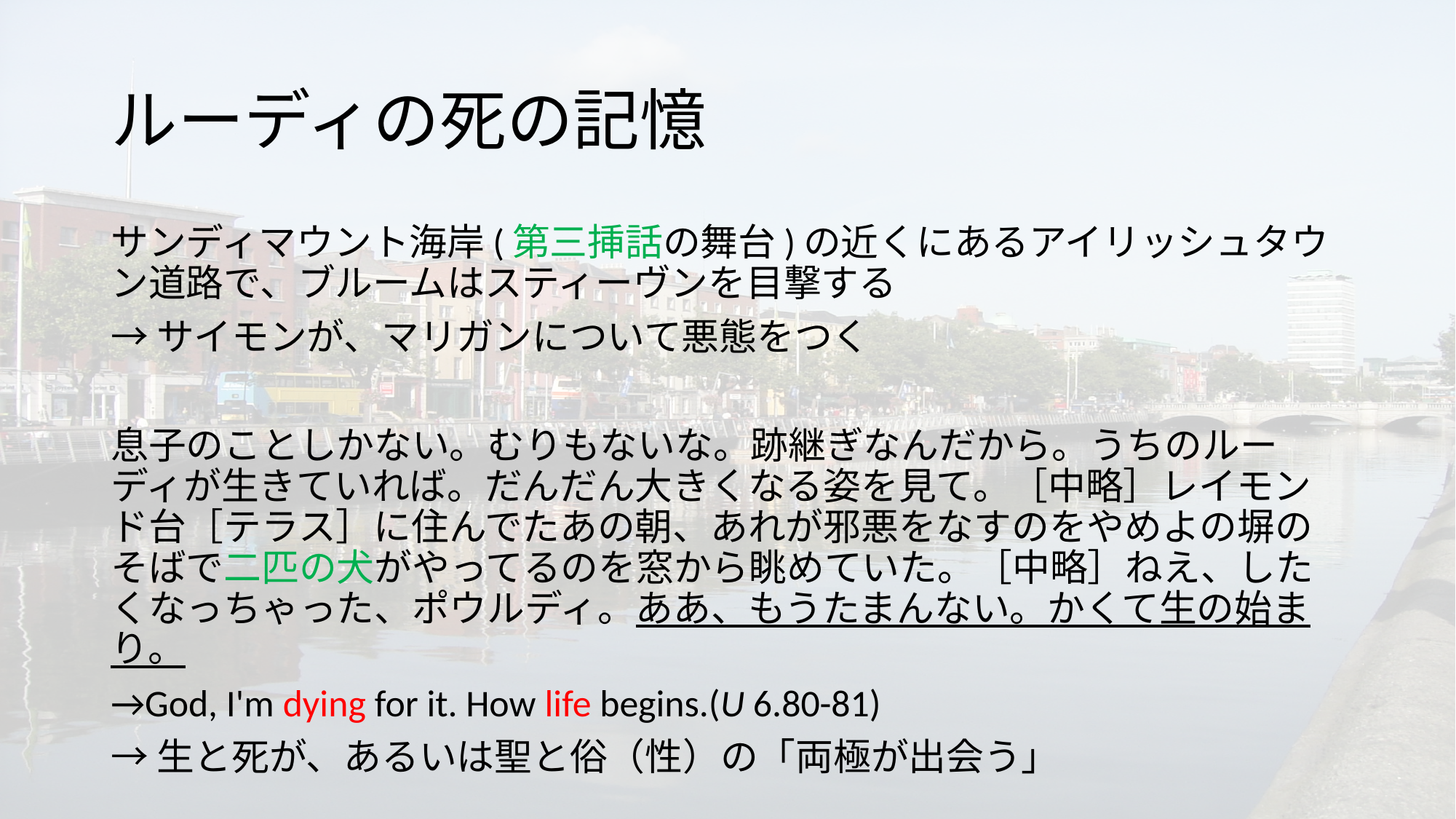

# ルーディの死の記憶
サンディマウント海岸(第三挿話の舞台)の近くにあるアイリッシュタウン道路で、ブルームはスティーヴンを目撃する
→サイモンが、マリガンについて悪態をつく

息子のことしかない。むりもないな。跡継ぎなんだから。うちのルーディが生きていれば。だんだん大きくなる姿を見て。［中略］レイモンド台［テラス］に住んでたあの朝、あれが邪悪をなすのをやめよの塀のそばで二匹の犬がやってるのを窓から眺めていた。［中略］ねえ、したくなっちゃった、ポウルディ。ああ、もうたまんない。かくて生の始まり。
→God, I'm dying for it. How life begins.(U 6.80-81)
→生と死が、あるいは聖と俗（性）の「両極が出会う」